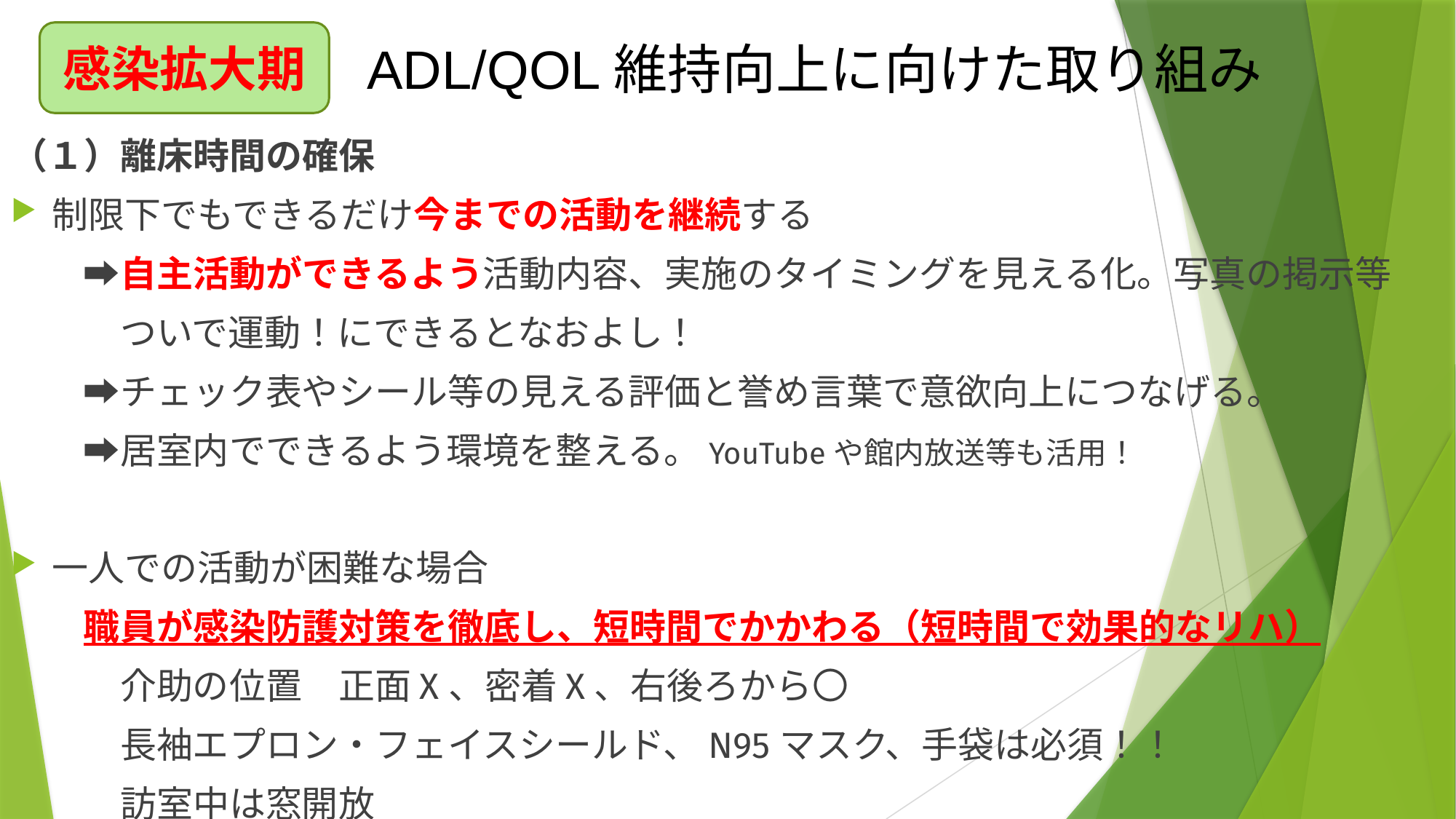

感染拡大期
# ADL/QOL維持向上に向けた取り組み
（１）離床時間の確保
制限下でもできるだけ今までの活動を継続する
　　➡自主活動ができるよう活動内容、実施のタイミングを見える化。写真の掲示等
　　　ついで運動！にできるとなおよし！
　　➡チェック表やシール等の見える評価と誉め言葉で意欲向上につなげる。
　　➡居室内でできるよう環境を整える。YouTubeや館内放送等も活用！

一人での活動が困難な場合
　　職員が感染防護対策を徹底し、短時間でかかわる（短時間で効果的なリハ）
　　　介助の位置　正面X、密着X、右後ろから〇
　　　長袖エプロン・フェイスシールド、N95マスク、手袋は必須！！
　　　訪室中は窓開放